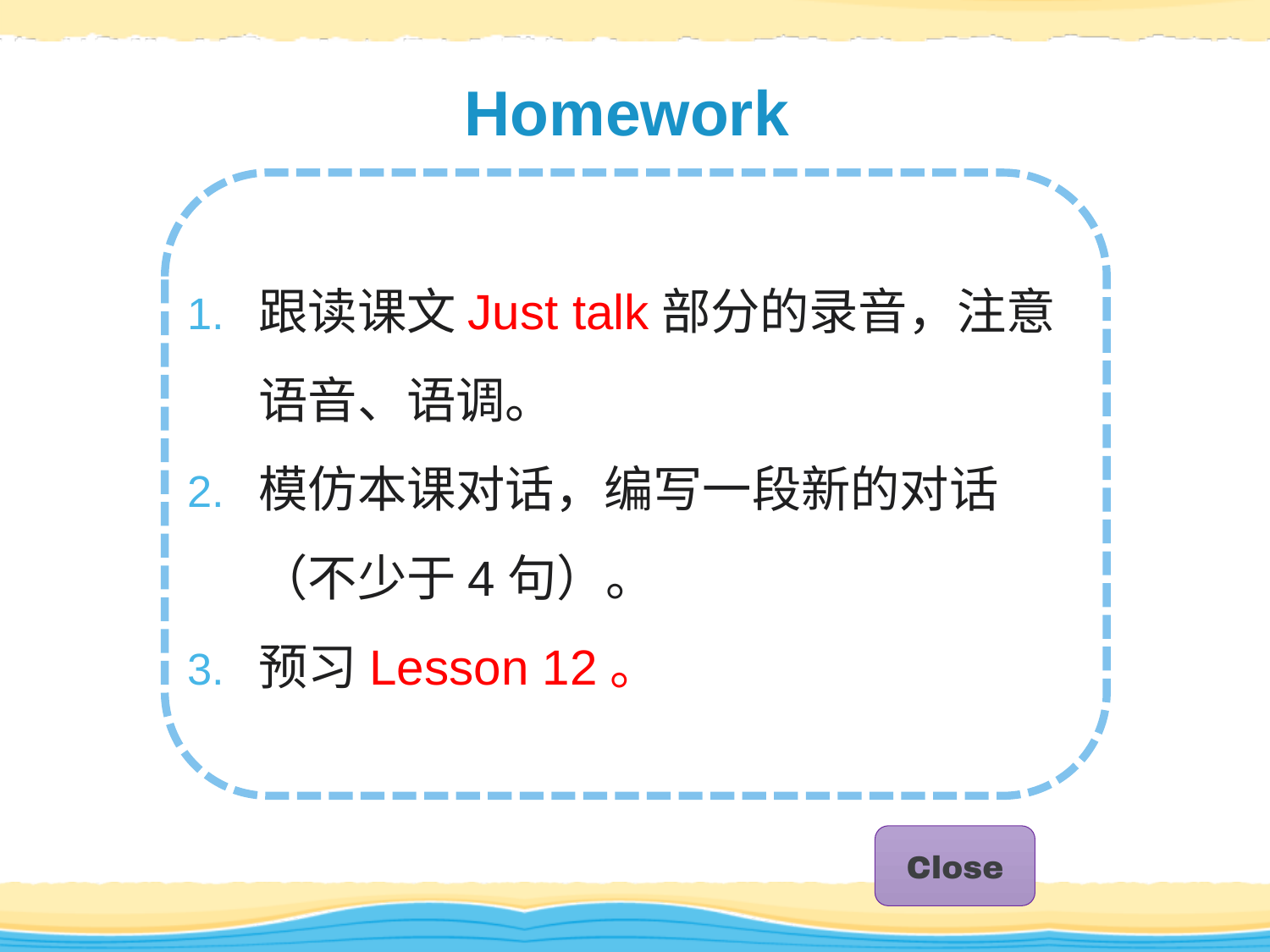

Homework

跟读课文Just talk部分的录音，注意语音、语调。
模仿本课对话，编写一段新的对话（不少于4句）。
预习Lesson 12。
Close